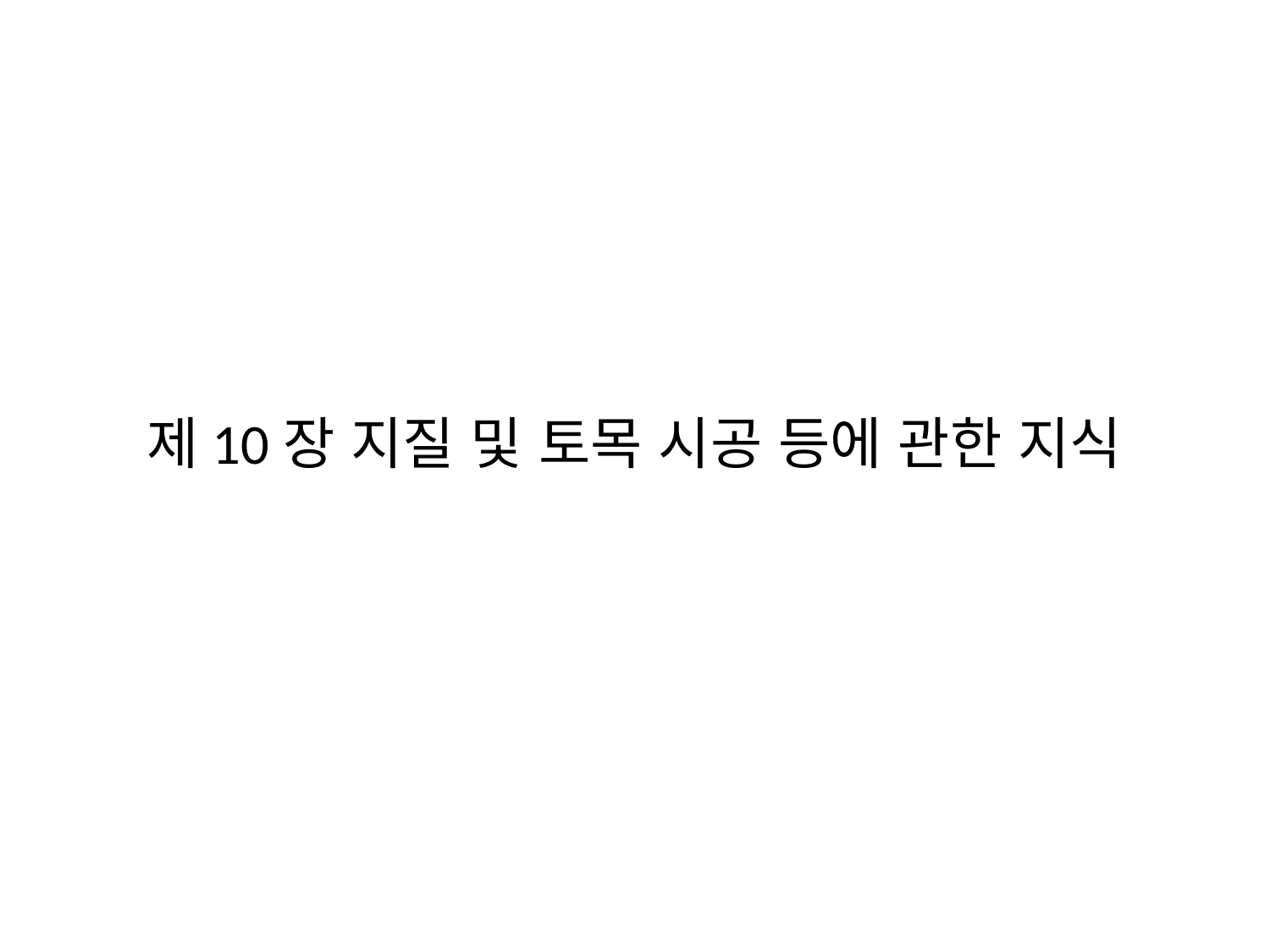

# 제10장 지질 및 토목 시공 등에 관한 지식